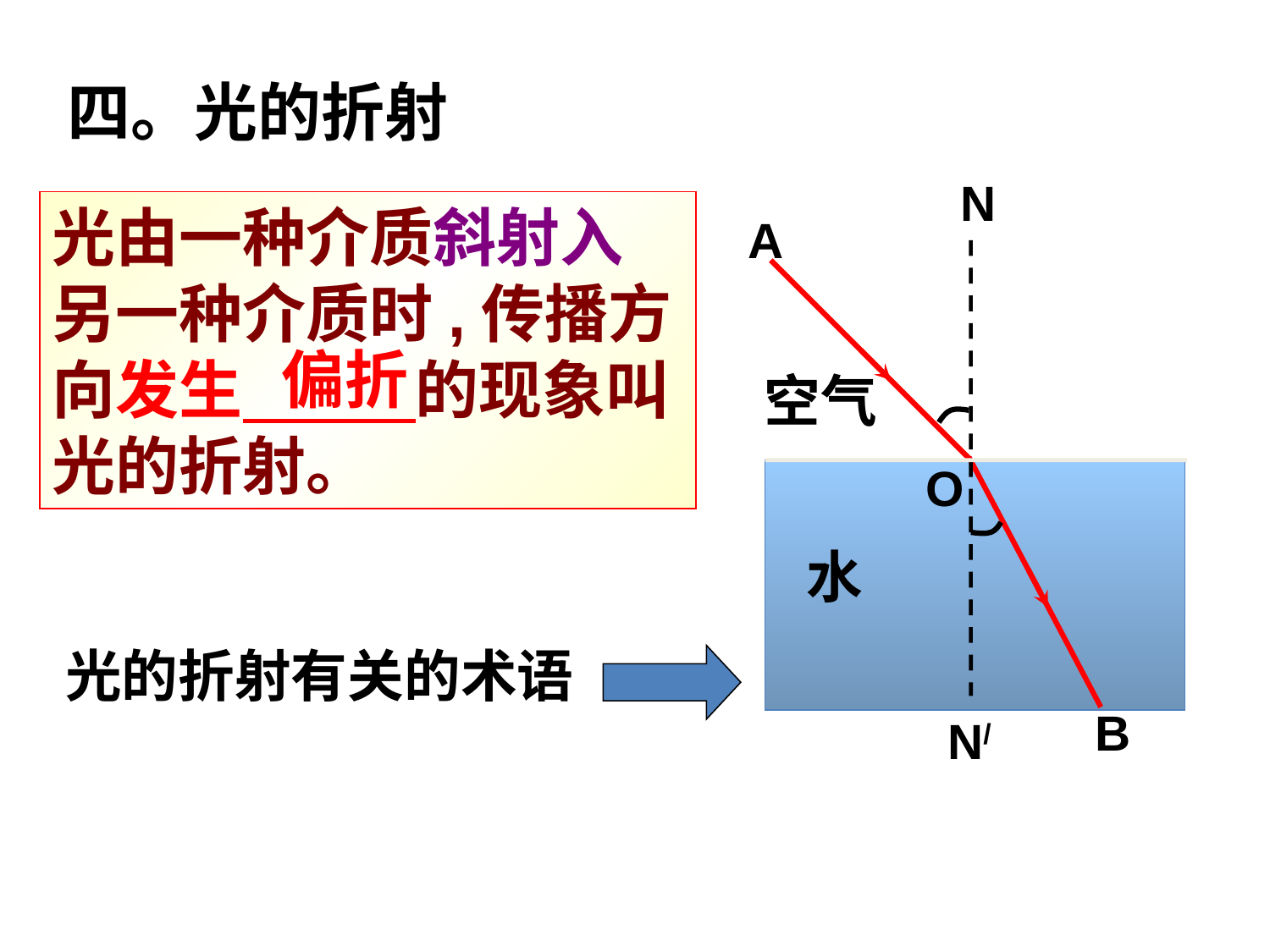

四。光的折射
N

N/
光由一种介质斜射入另一种介质时,传播方向发生            的现象叫光的折射。
A

O
偏折
空气

水
光的折射有关的术语

B